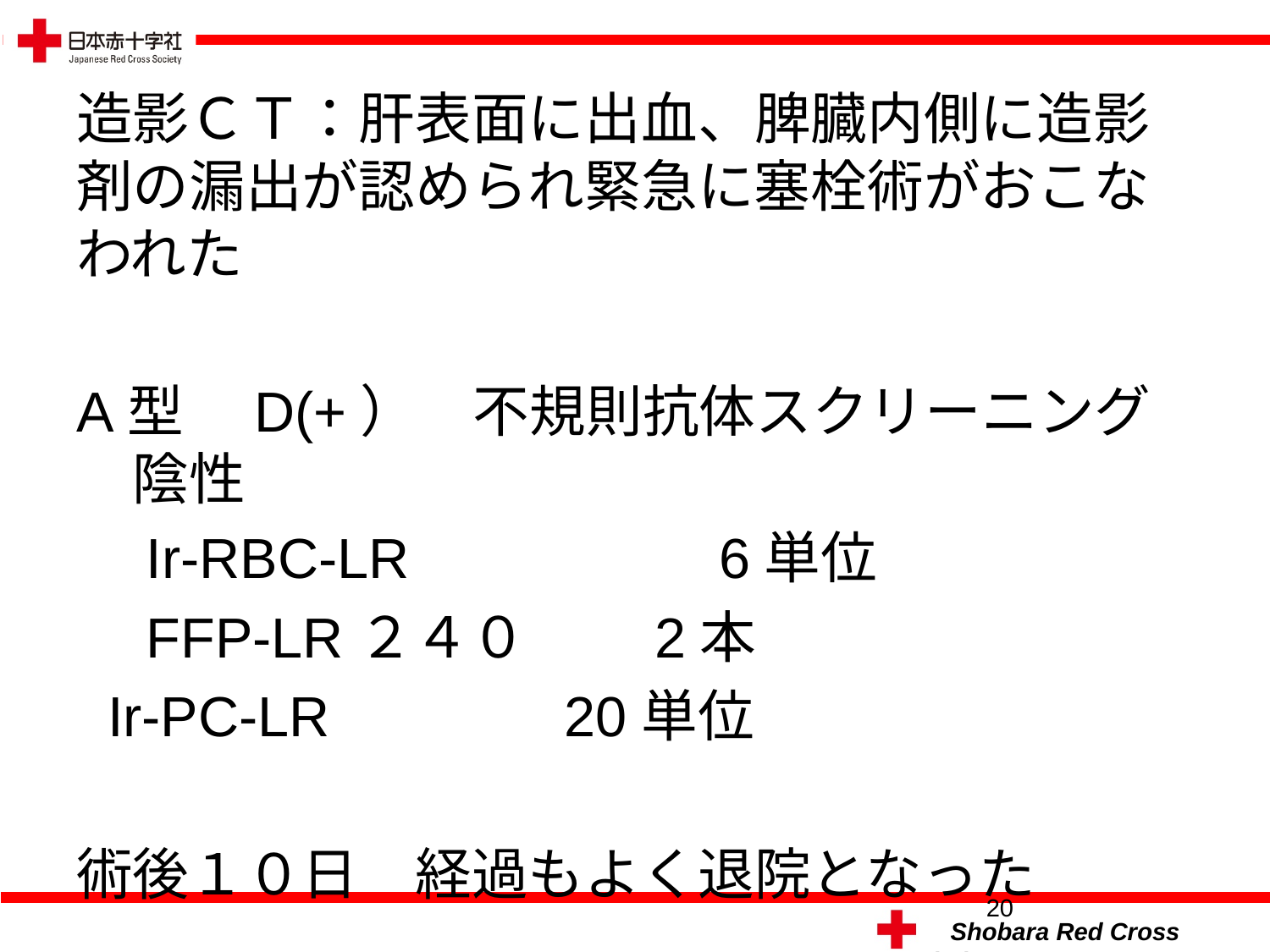

造影ＣＴ：肝表面に出血、脾臓内側に造影剤の漏出が認められ緊急に塞栓術がおこなわれた

A型　D(+）　不規則抗体スクリーニング　陰性
　Ir-RBC-LR　　　　　6単位
　FFP-LR２４０         2本
  Ir-PC-LR               20単位

術後１０日　経過もよく退院となった

20